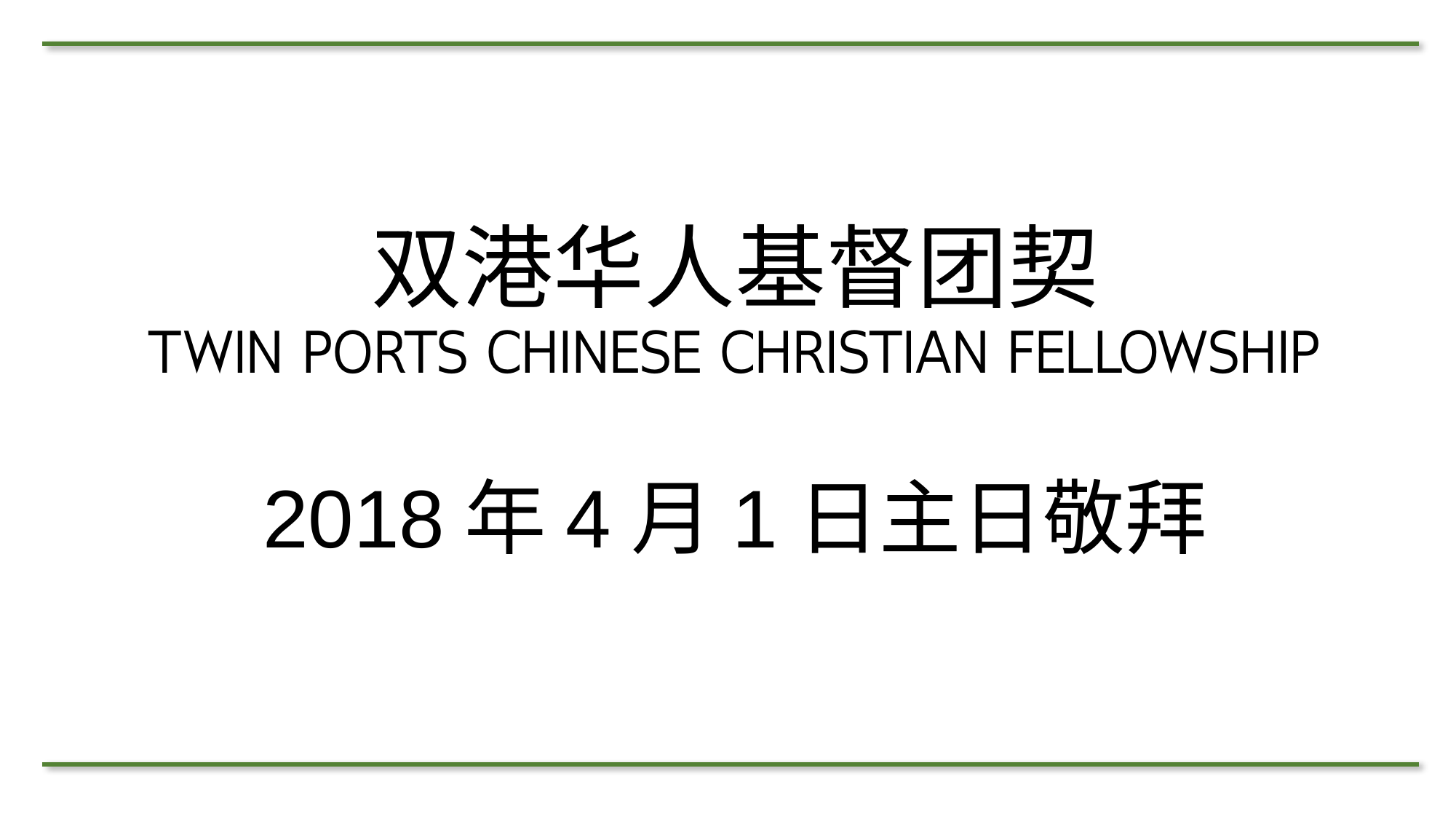

# 双港华人基督团契 TWIN PORTS CHINESE CHRISTIAN FELLOWSHIP
2018年4月1日主日敬拜